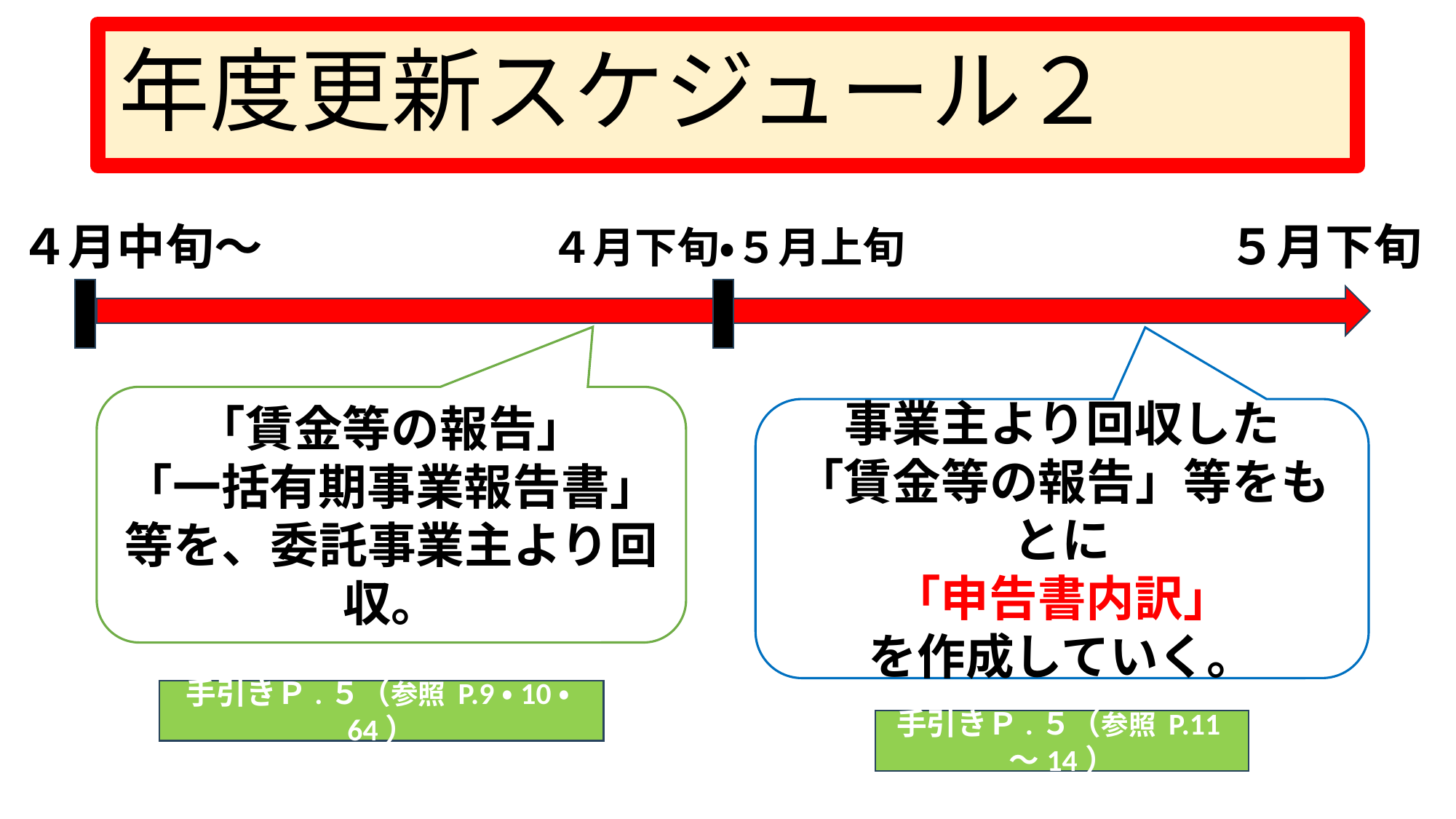

# 年度更新スケジュール２
４月中旬～
５月下旬
４月下旬・５月上旬

「賃金等の報告」
「一括有期事業報告書」
等を、委託事業主より回収。
事業主より回収した
「賃金等の報告」等をもとに
「申告書内訳」
を作成していく。
手引きＰ.５（参照 P.9・10・64）
手引きＰ.５（参照 P.11～14）